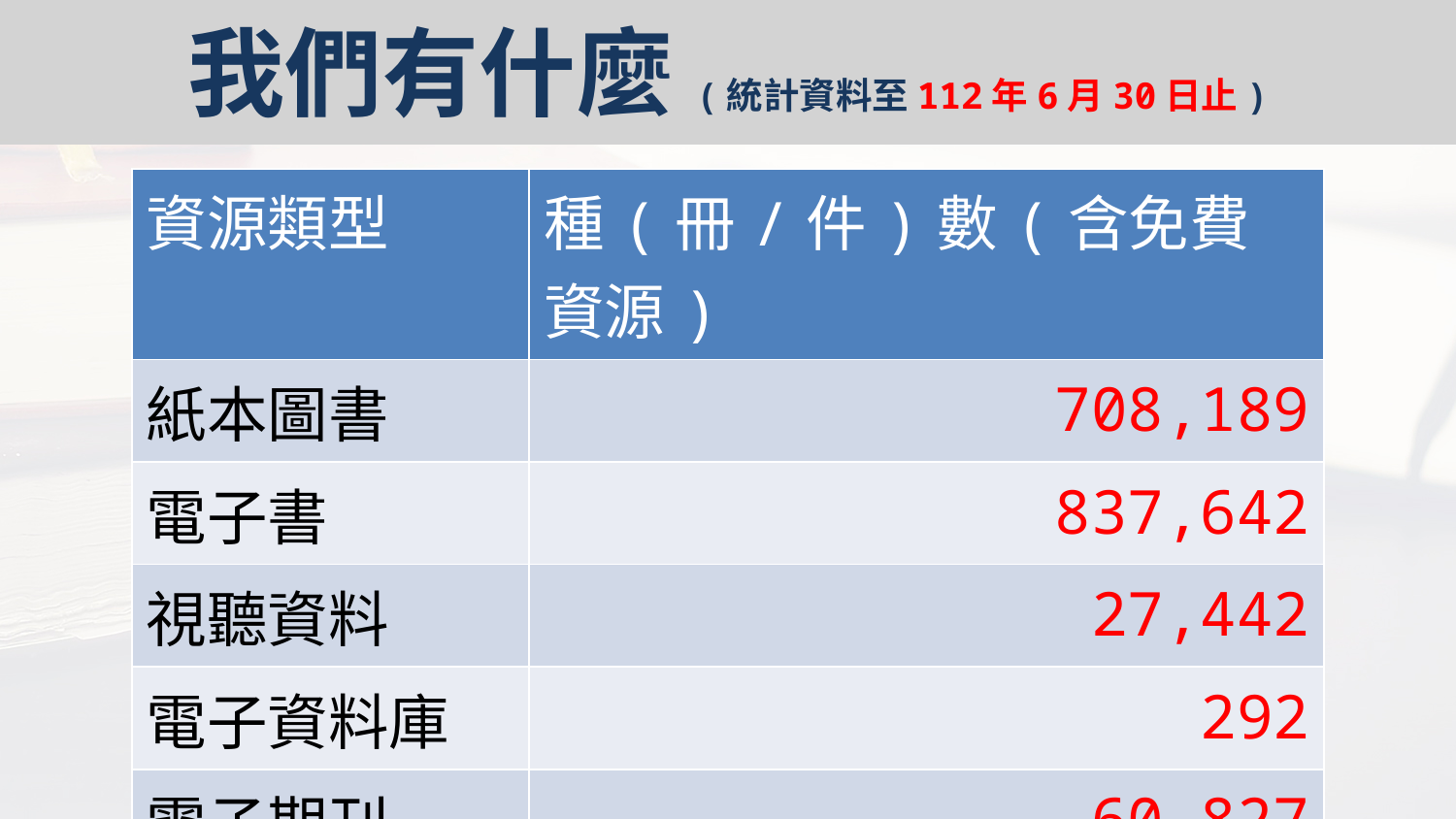

# 我們有什麼(統計資料至112年6月30日止)
| 資源類型 | 種(冊/件)數(含免費資源) |
| --- | --- |
| 紙本圖書 | 708,189 |
| 電子書 | 837,642 |
| 視聽資料 | 27,442 |
| 電子資料庫 | 292 |
| 電子期刊 | 60,827 |
| 紙本期刊 | 3,988 |